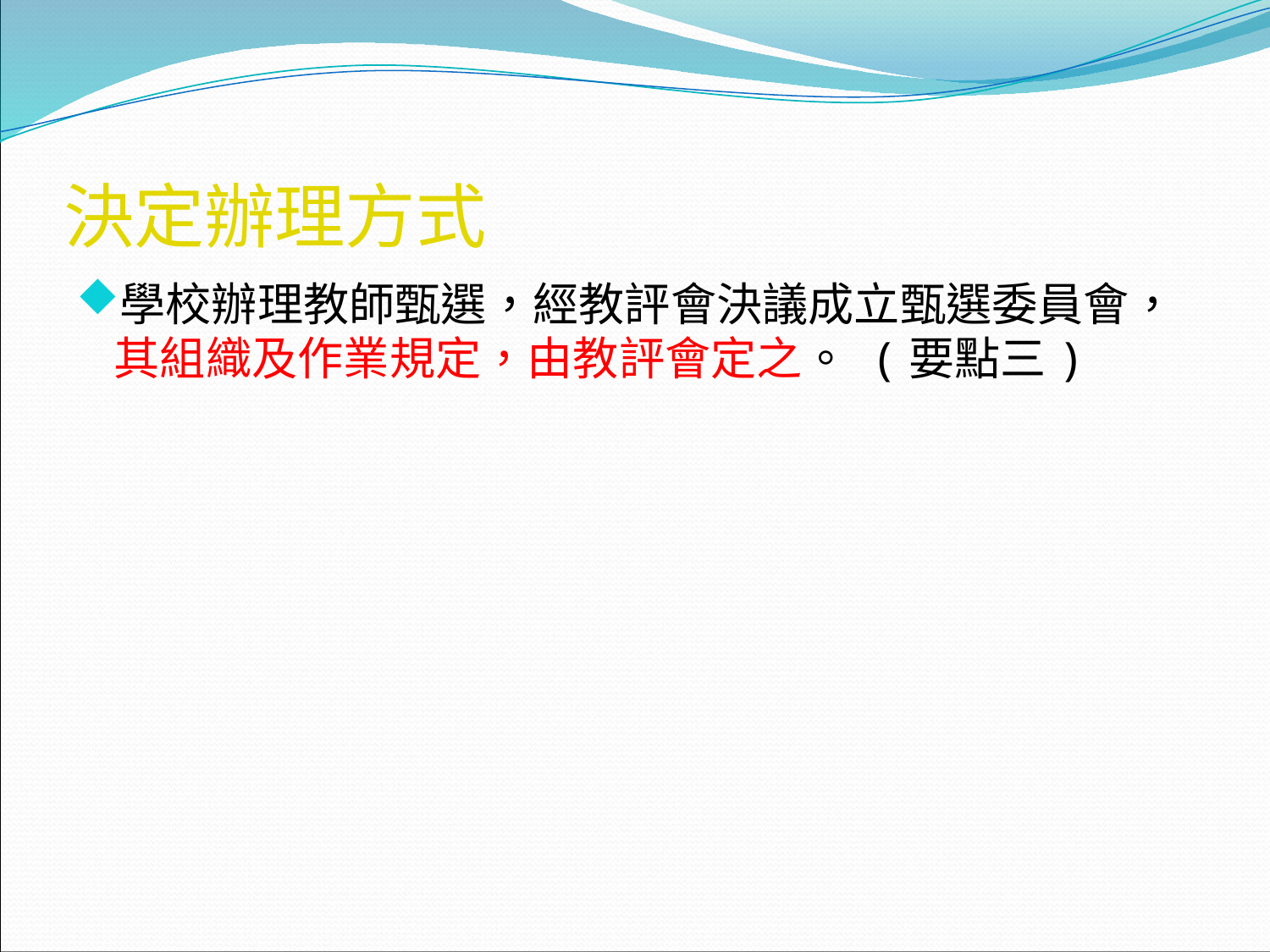

# 決定辦理方式
學校辦理教師甄選，經教評會決議成立甄選委員會，其組織及作業規定，由教評會定之。 (要點三)